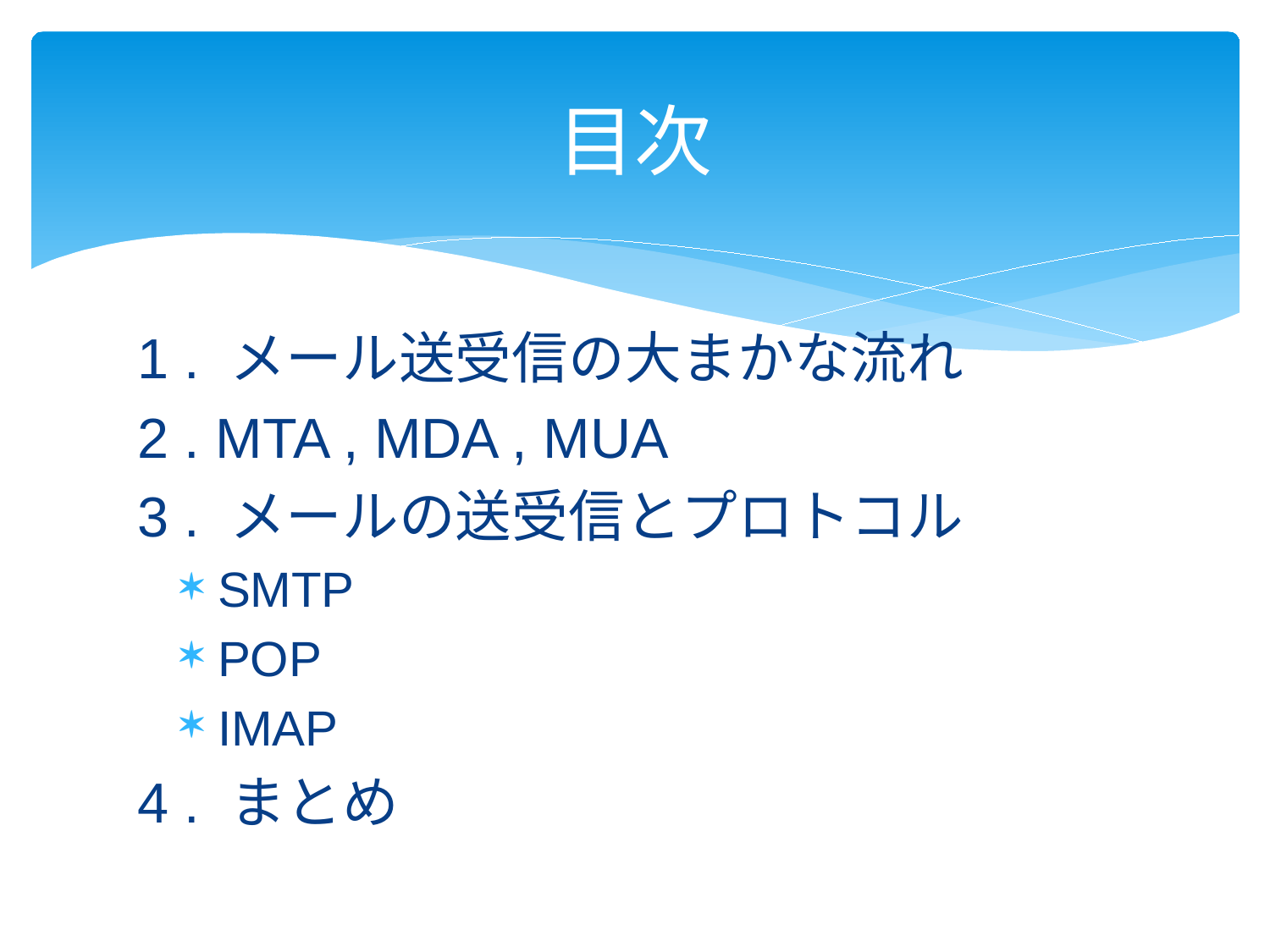

# 目次
1 . メール送受信の大まかな流れ
2 . MTA , MDA , MUA
3 . メールの送受信とプロトコル
SMTP
POP
IMAP
4 . まとめ